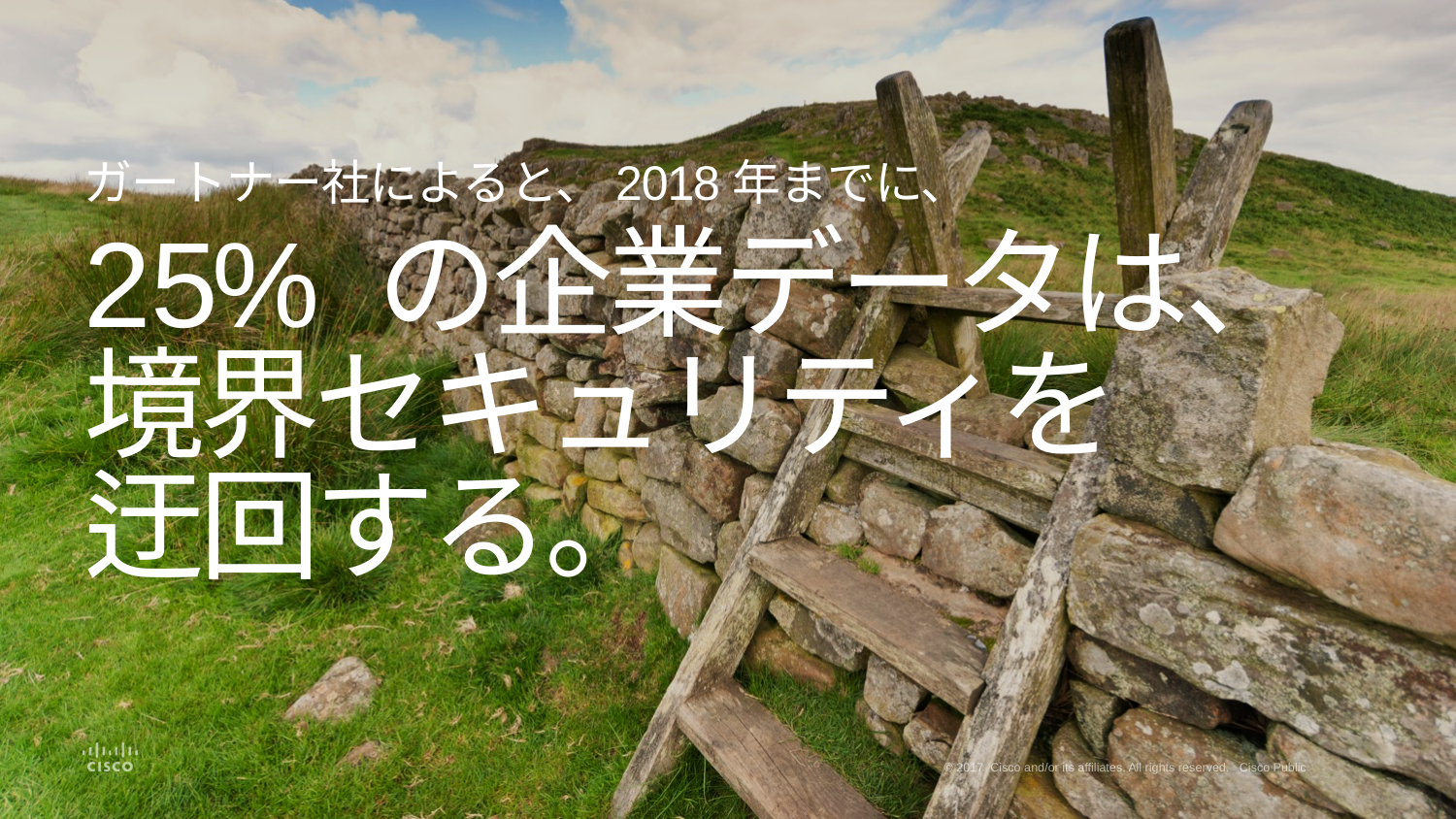

ガートナー社によると、2018年までに、
25% の企業データは、境界セキュリティを迂回する。